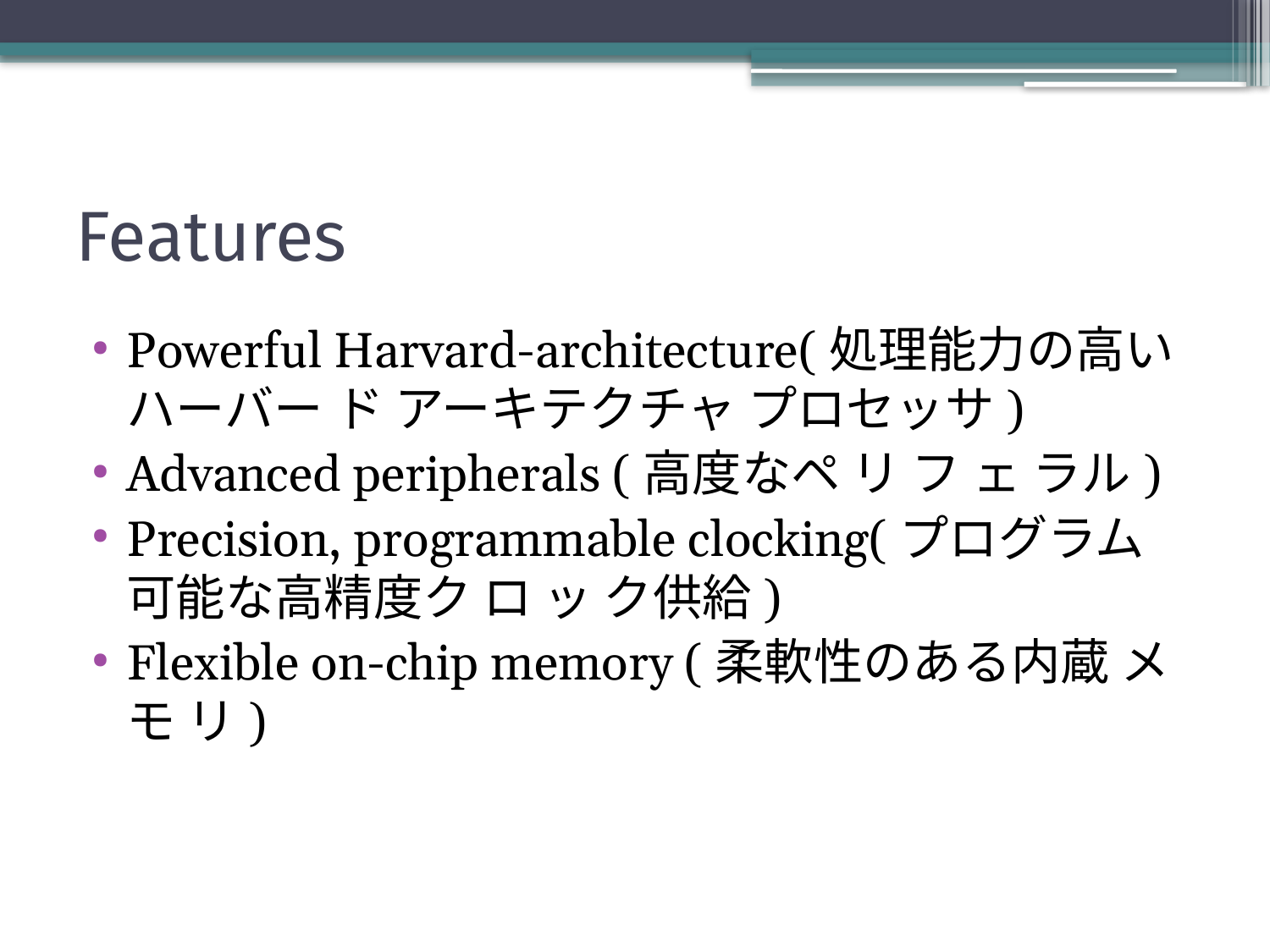

# Features
Powerful Harvard-architecture(処理能力の高いハーバー ド アーキテクチャ プロセッサ)
Advanced peripherals (高度なペ リ フ ェ ラル)
Precision, programmable clocking(プログラム可能な高精度ク ロ ッ ク供給)
Flexible on-chip memory (柔軟性のある内蔵 メ モ リ)